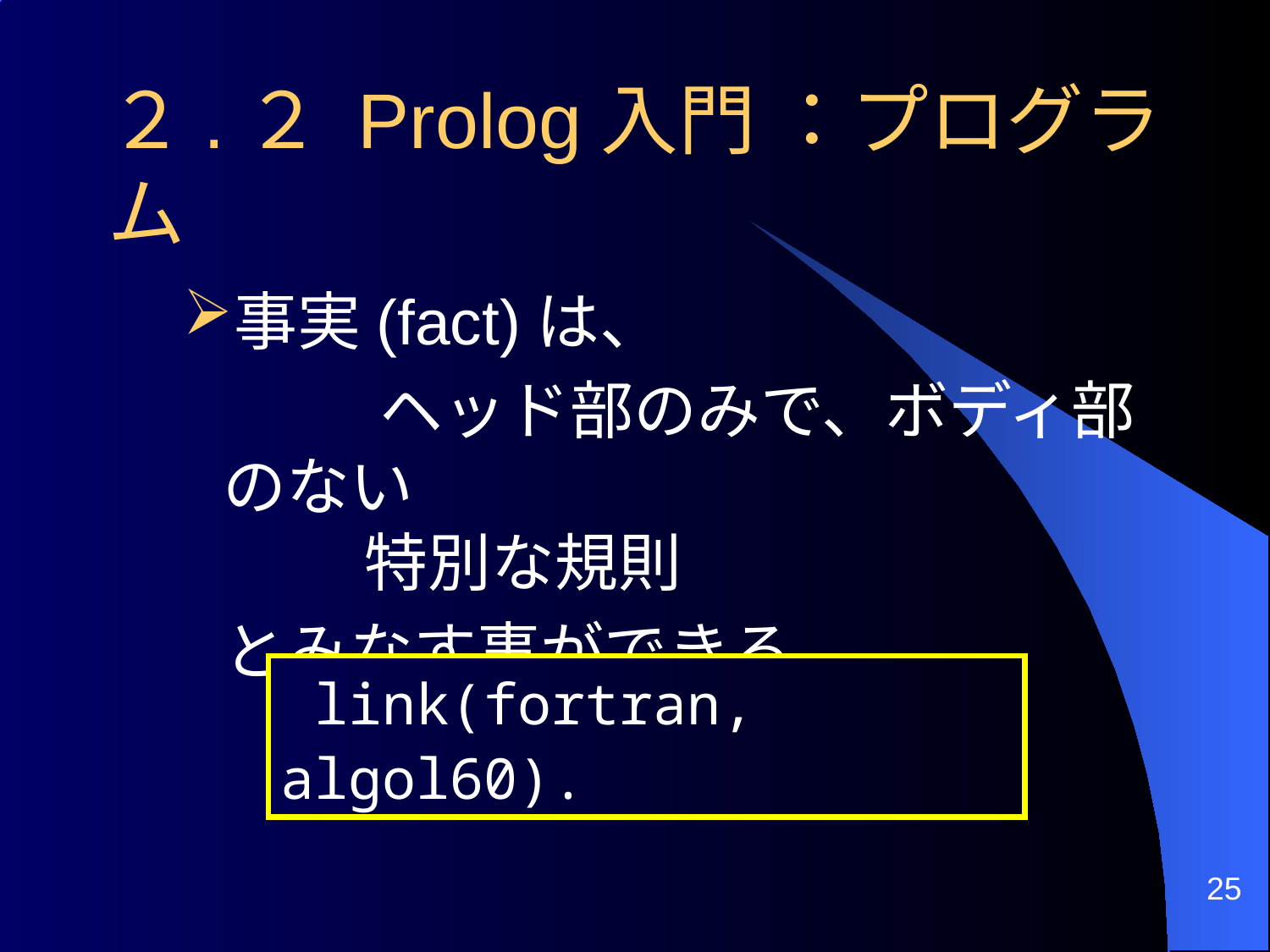

２.２ Prolog入門 ：プログラム
事実(fact)は、
		 ヘッド部のみで、ボディ部のない
	 特別な規則
	とみなす事ができる

 link(fortran, algol60).
25